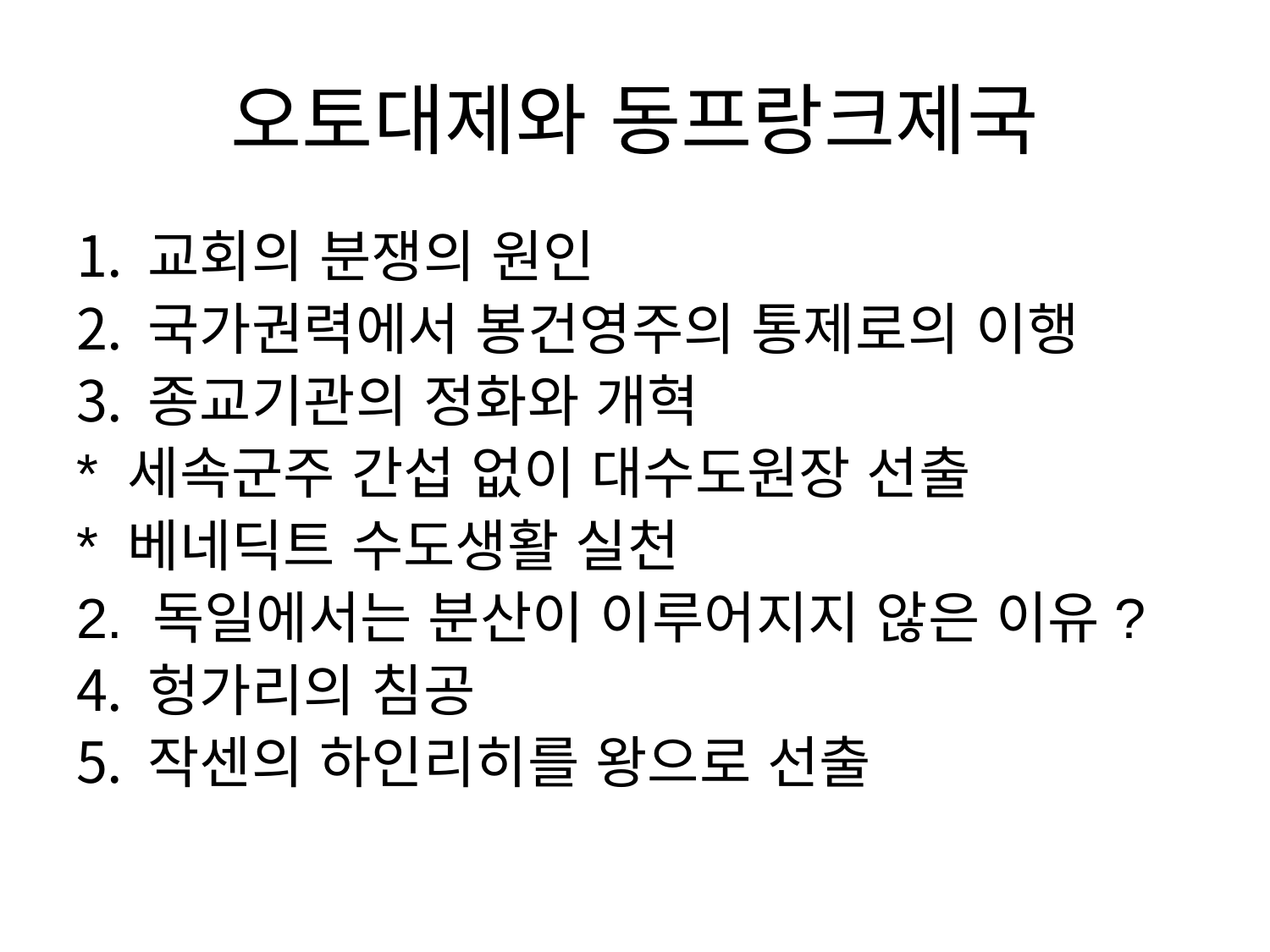

# 오토대제와 동프랑크제국
교회의 분쟁의 원인
국가권력에서 봉건영주의 통제로의 이행
종교기관의 정화와 개혁
* 세속군주 간섭 없이 대수도원장 선출
* 베네딕트 수도생활 실천
2. 독일에서는 분산이 이루어지지 않은 이유?
헝가리의 침공
작센의 하인리히를 왕으로 선출